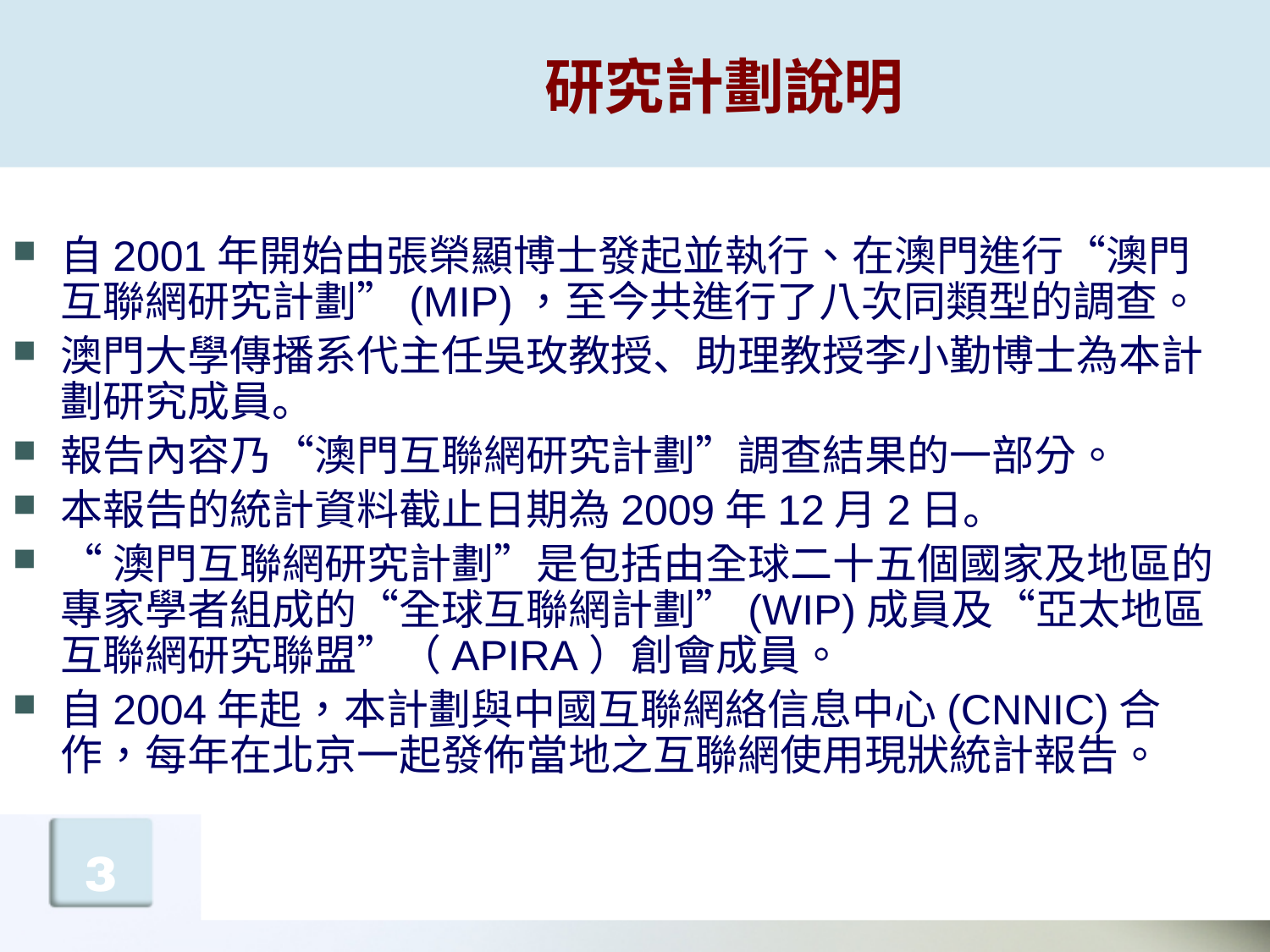

# 研究計劃說明

自2001年開始由張榮顯博士發起並執行、在澳門進行“澳門互聯網研究計劃”(MIP)，至今共進行了八次同類型的調查。
澳門大學傳播系代主任吳玫教授、助理教授李小勤博士為本計劃研究成員。
報告內容乃“澳門互聯網研究計劃”調查結果的一部分。
本報告的統計資料截止日期為2009年12月2日。
“澳門互聯網研究計劃”是包括由全球二十五個國家及地區的專家學者組成的“全球互聯網計劃”(WIP)成員及“亞太地區互聯網研究聯盟”（APIRA）創會成員。
自2004年起，本計劃與中國互聯網絡信息中心(CNNIC)合作，每年在北京一起發佈當地之互聯網使用現狀統計報告。
3